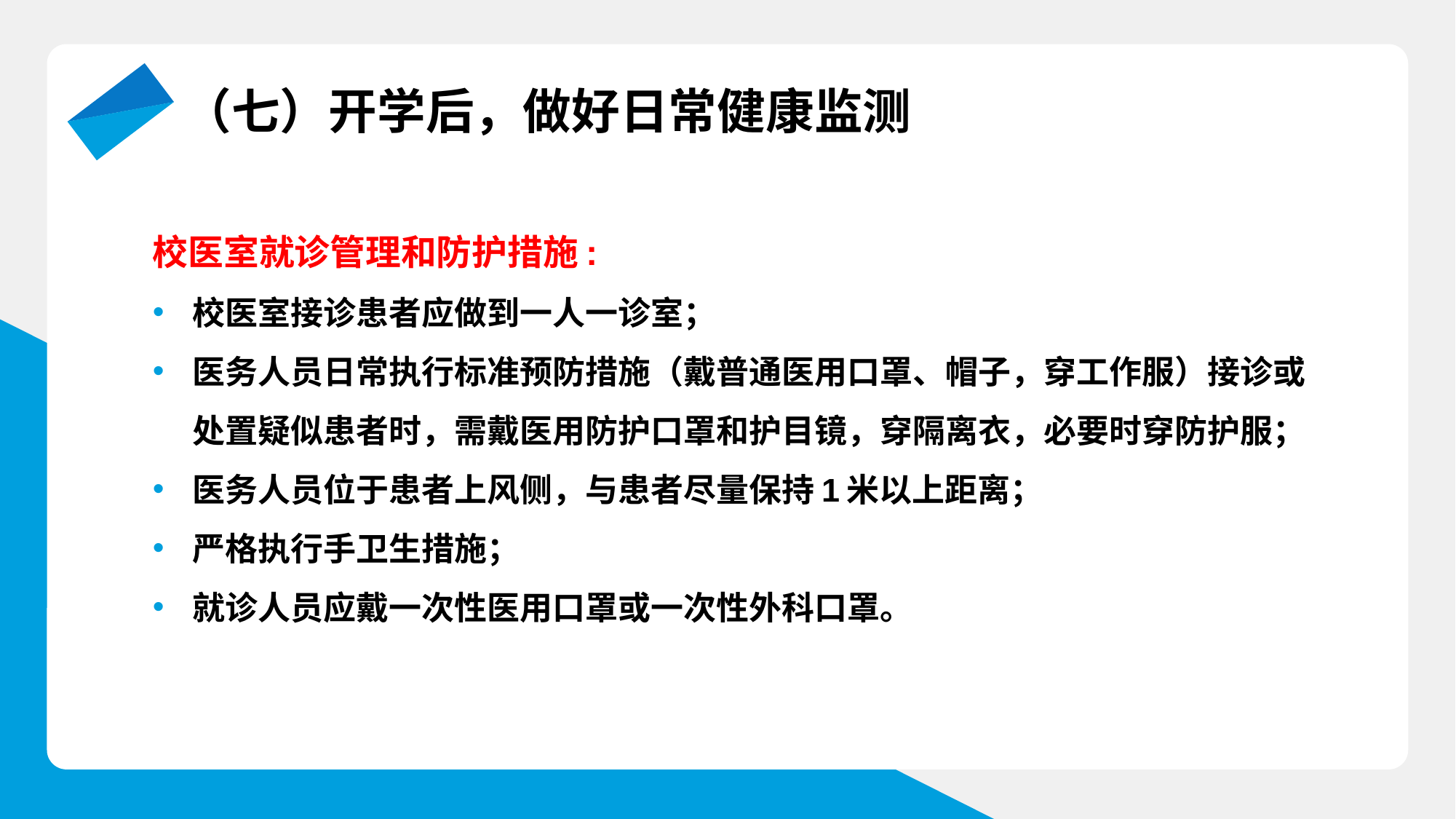

（七）开学后，做好日常健康监测

校医室就诊管理和防护措施:
校医室接诊患者应做到一人一诊室；
医务人员日常执行标准预防措施（戴普通医用口罩、帽子，穿工作服）接诊或处置疑似患者时，需戴医用防护口罩和护目镜，穿隔离衣，必要时穿防护服；
医务人员位于患者上风侧，与患者尽量保持1米以上距离；
严格执行手卫生措施；
就诊人员应戴一次性医用口罩或一次性外科口罩。